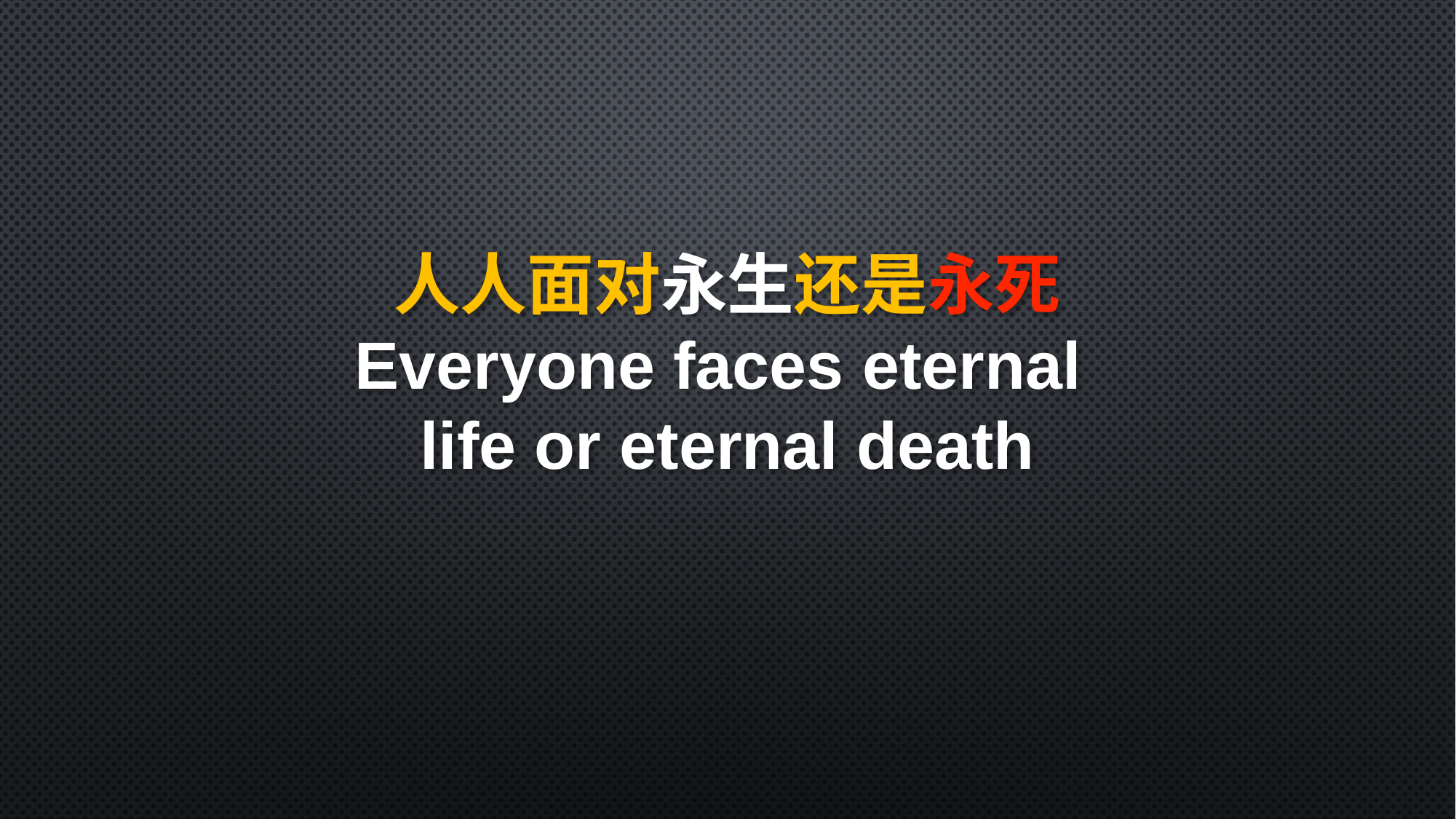

人人面对永生还是永死
Everyone faces eternal
life or eternal death